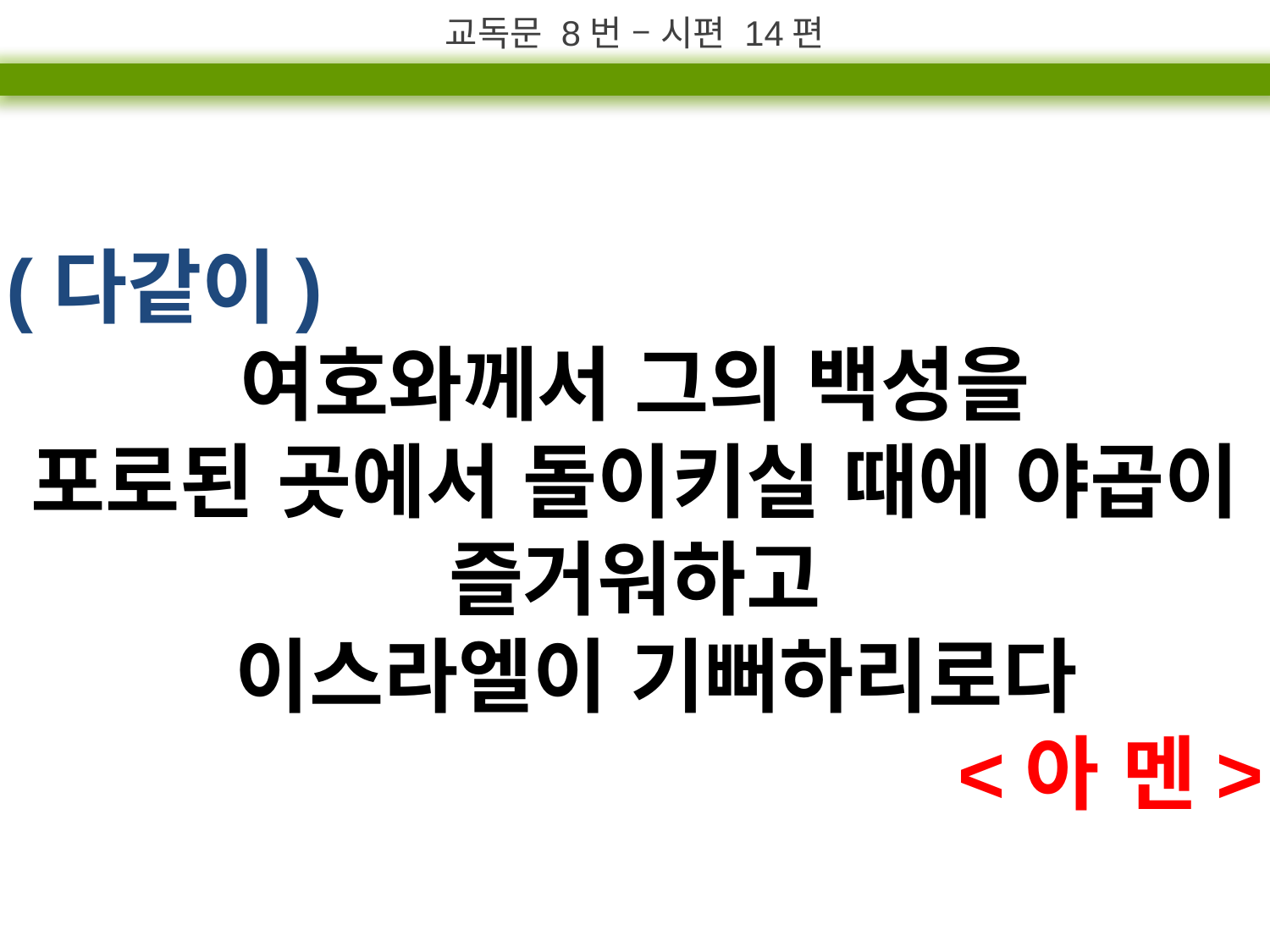

교독문 8번 – 시편 14편

(다같이)
여호와께서 그의 백성을
포로된 곳에서 돌이키실 때에 야곱이 즐거워하고
 이스라엘이 기뻐하리로다
<아 멘>